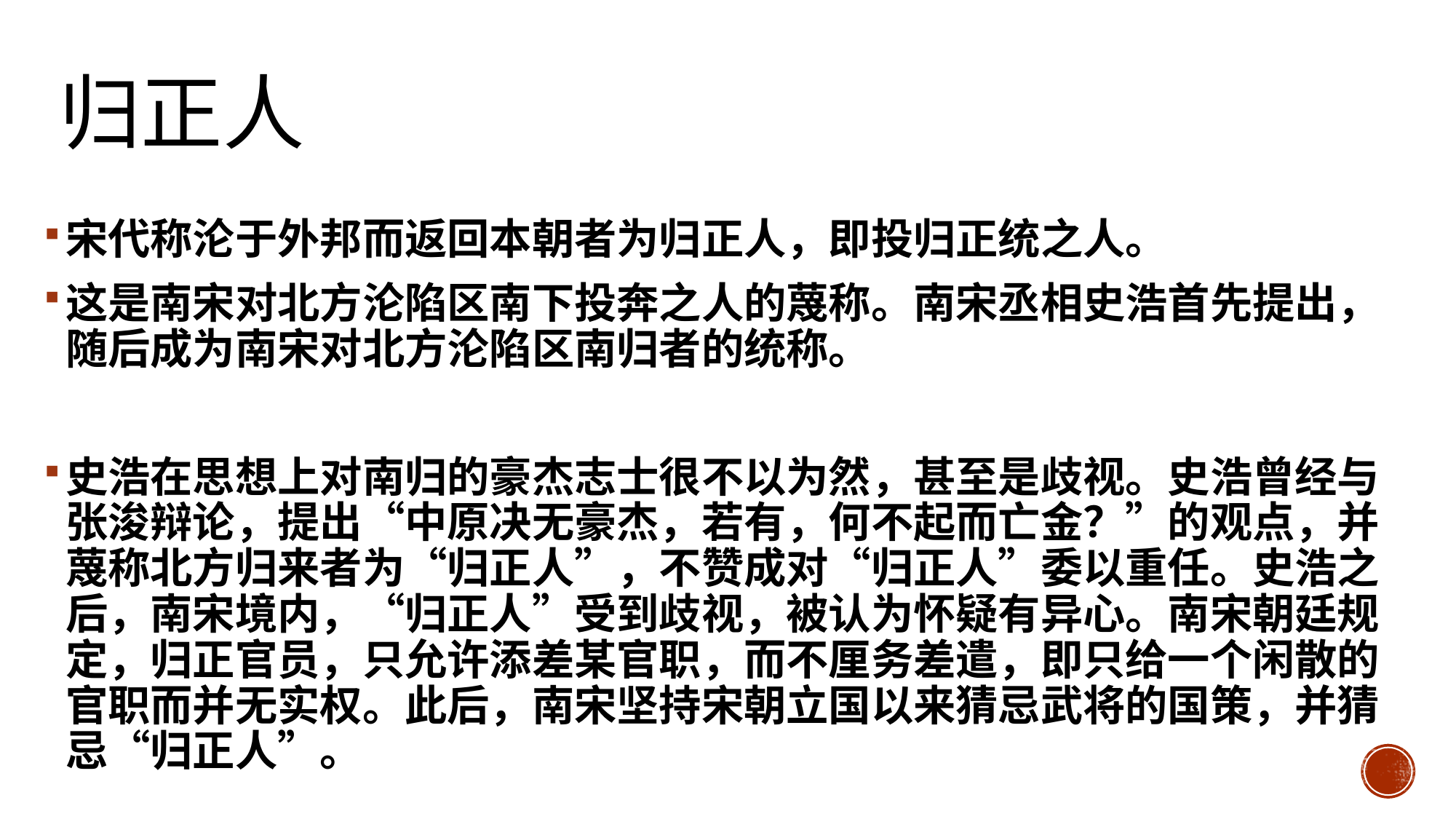

# 归正人
宋代称沦于外邦而返回本朝者为归正人，即投归正统之人。
这是南宋对北方沦陷区南下投奔之人的蔑称。南宋丞相史浩首先提出，随后成为南宋对北方沦陷区南归者的统称。

史浩在思想上对南归的豪杰志士很不以为然，甚至是歧视。史浩曾经与张浚辩论，提出“中原决无豪杰，若有，何不起而亡金？”的观点，并蔑称北方归来者为“归正人”，不赞成对“归正人”委以重任。史浩之后，南宋境内，“归正人”受到歧视，被认为怀疑有异心。南宋朝廷规定，归正官员，只允许添差某官职，而不厘务差遣，即只给一个闲散的官职而并无实权。此后，南宋坚持宋朝立国以来猜忌武将的国策，并猜忌“归正人”。